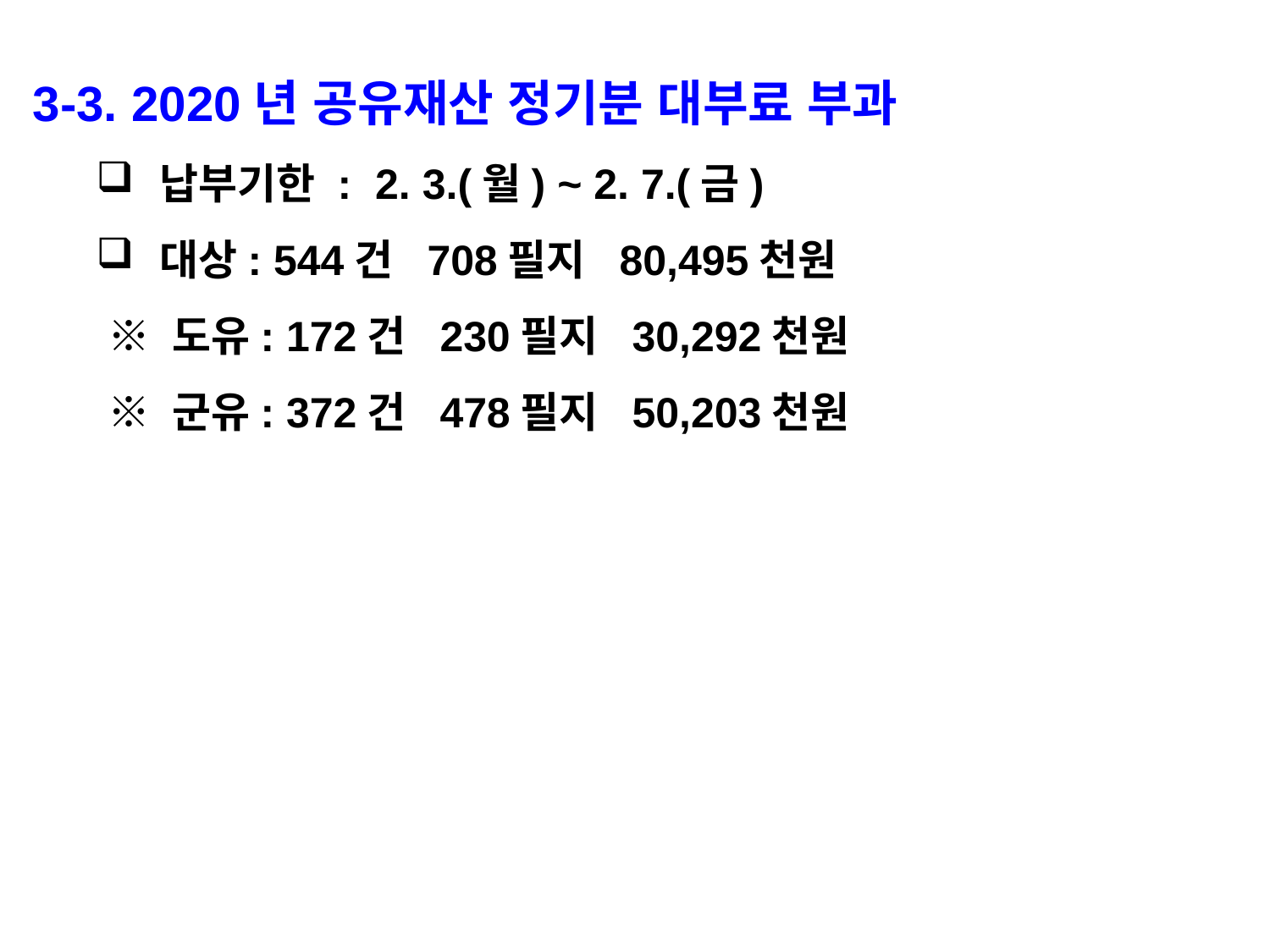

3-3. 2020년 공유재산 정기분 대부료 부과
납부기한 :  2. 3.(월) ~ 2. 7.(금)
대상: 544건  708필지  80,495천원
 ※ 도유: 172건  230필지  30,292천원
 ※ 군유: 372건  478필지  50,203천원